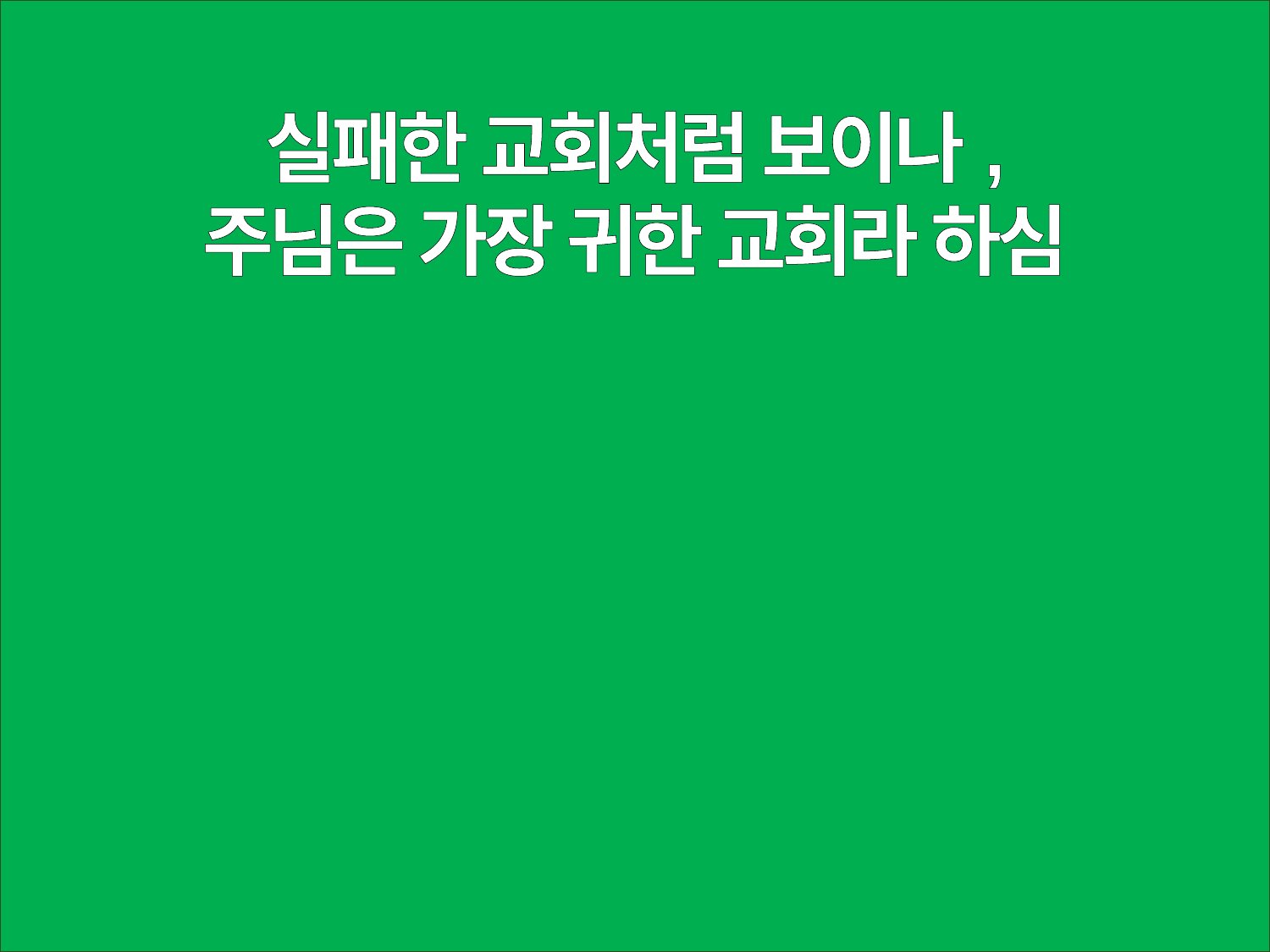

실패한 교회처럼 보이나,
주님은 가장 귀한 교회라 하심